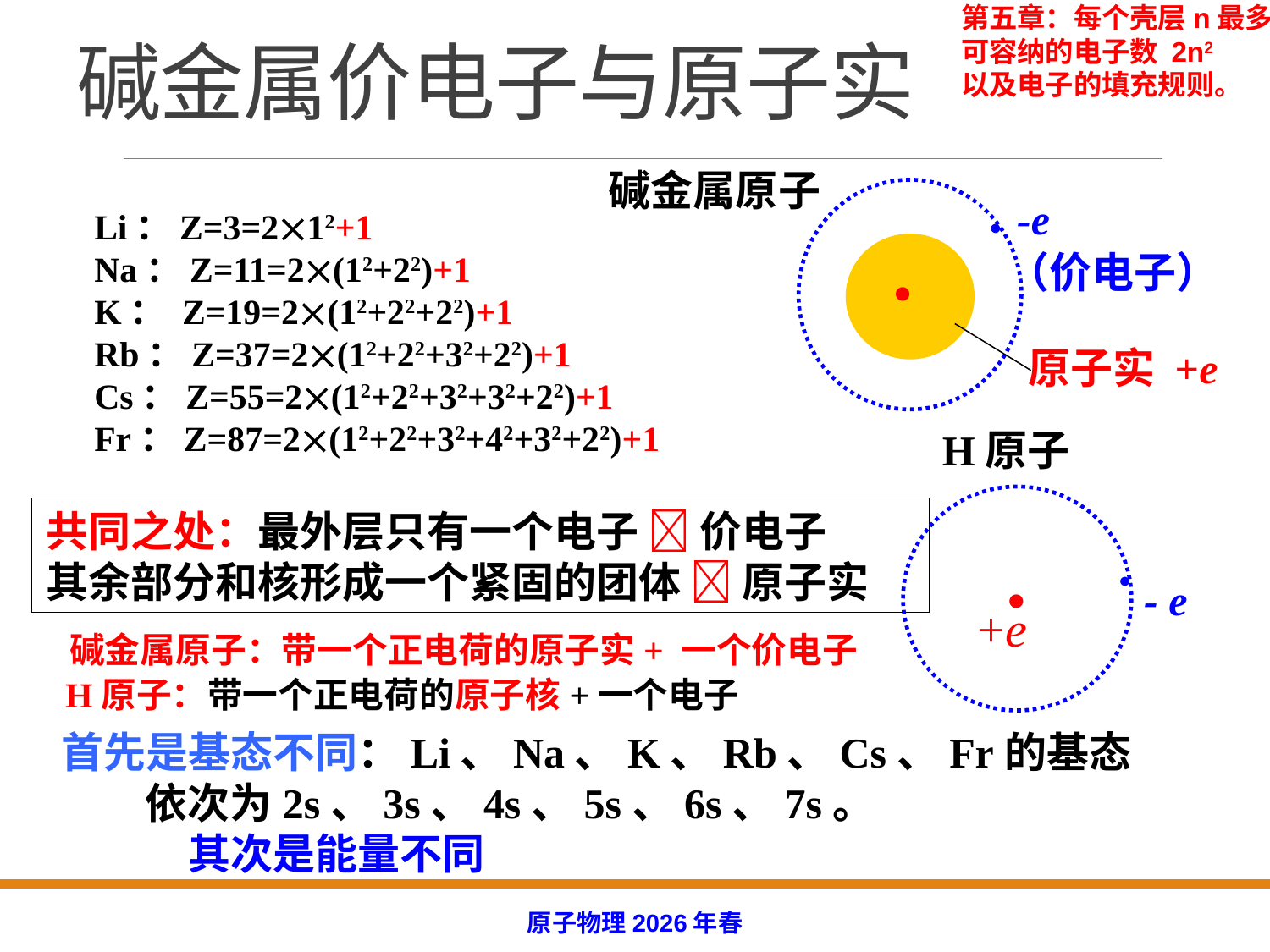

第五章：每个壳层n最多
可容纳的电子数 2n2
以及电子的填充规则。

# 碱金属价电子与原子实
碱金属原子

●

（价电子）
●

原子实 +e
-e
Li：Z=3=2×12+1
Na：Z=11=2×(12+22)+1
K： Z=19=2×(12+22+22)+1
Rb：Z=37=2×(12+22+32+22)+1
Cs：Z=55=2×(12+22+32+32+22)+1
Fr：Z=87=2×(12+22+32+42+32+22)+1
H原子

●
- e
●

 +e
共同之处：最外层只有一个电子 ⇒ 价电子
其余部分和核形成一个紧固的团体 ⇒ 原子实
碱金属原子：带一个正电荷的原子实+ 一个价电子
H原子：带一个正电荷的原子核+一个电子
首先是基态不同：Li、Na、K、Rb、Cs、Fr的基态依次为2s、3s、4s、5s、6s、7s。
其次是能量不同
原子物理2026年春
3